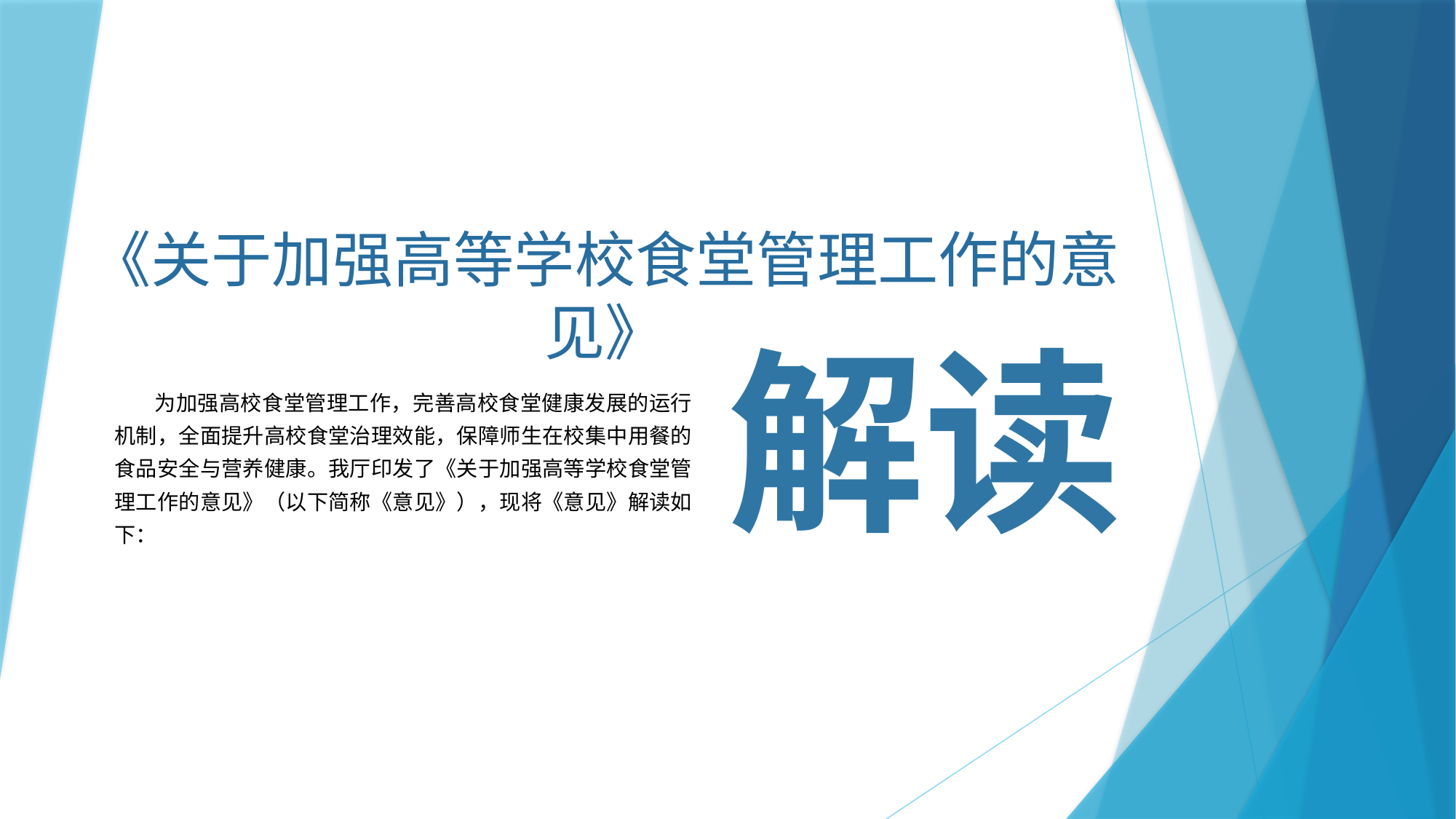

《关于加强高等学校食堂管理工作的意见》
解读
       为加强高校食堂管理工作，完善高校食堂健康发展的运行机制，全面提升高校食堂治理效能，保障师生在校集中用餐的食品安全与营养健康。我厅印发了《关于加强高等学校食堂管理工作的意见》（以下简称《意见》），现将《意见》解读如下：